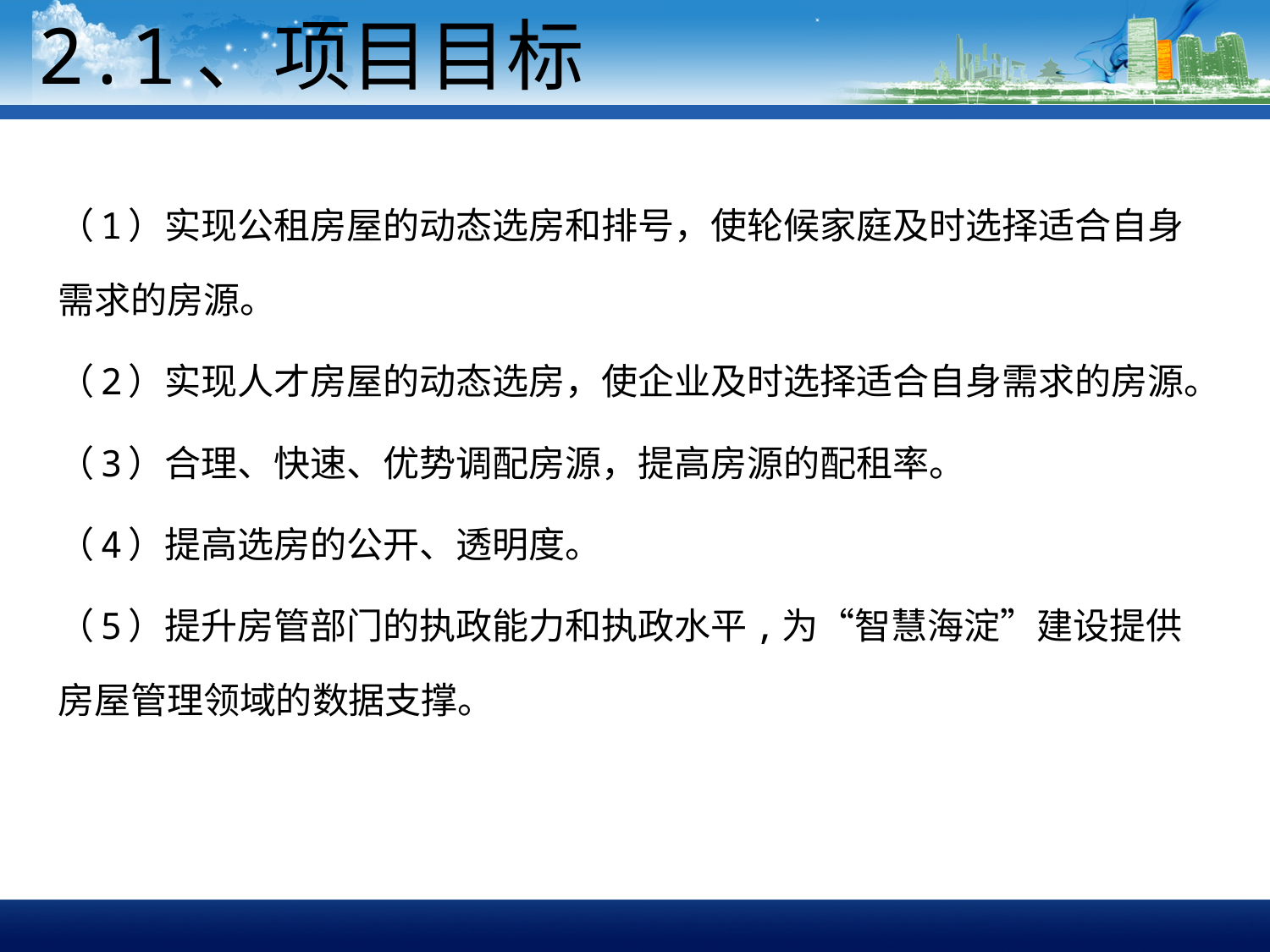

2.1、项目目标
（1）实现公租房屋的动态选房和排号，使轮候家庭及时选择适合自身需求的房源。
（2）实现人才房屋的动态选房，使企业及时选择适合自身需求的房源。
（3）合理、快速、优势调配房源，提高房源的配租率。
（4）提高选房的公开、透明度。
（5）提升房管部门的执政能力和执政水平,为“智慧海淀”建设提供房屋管理领域的数据支撑。